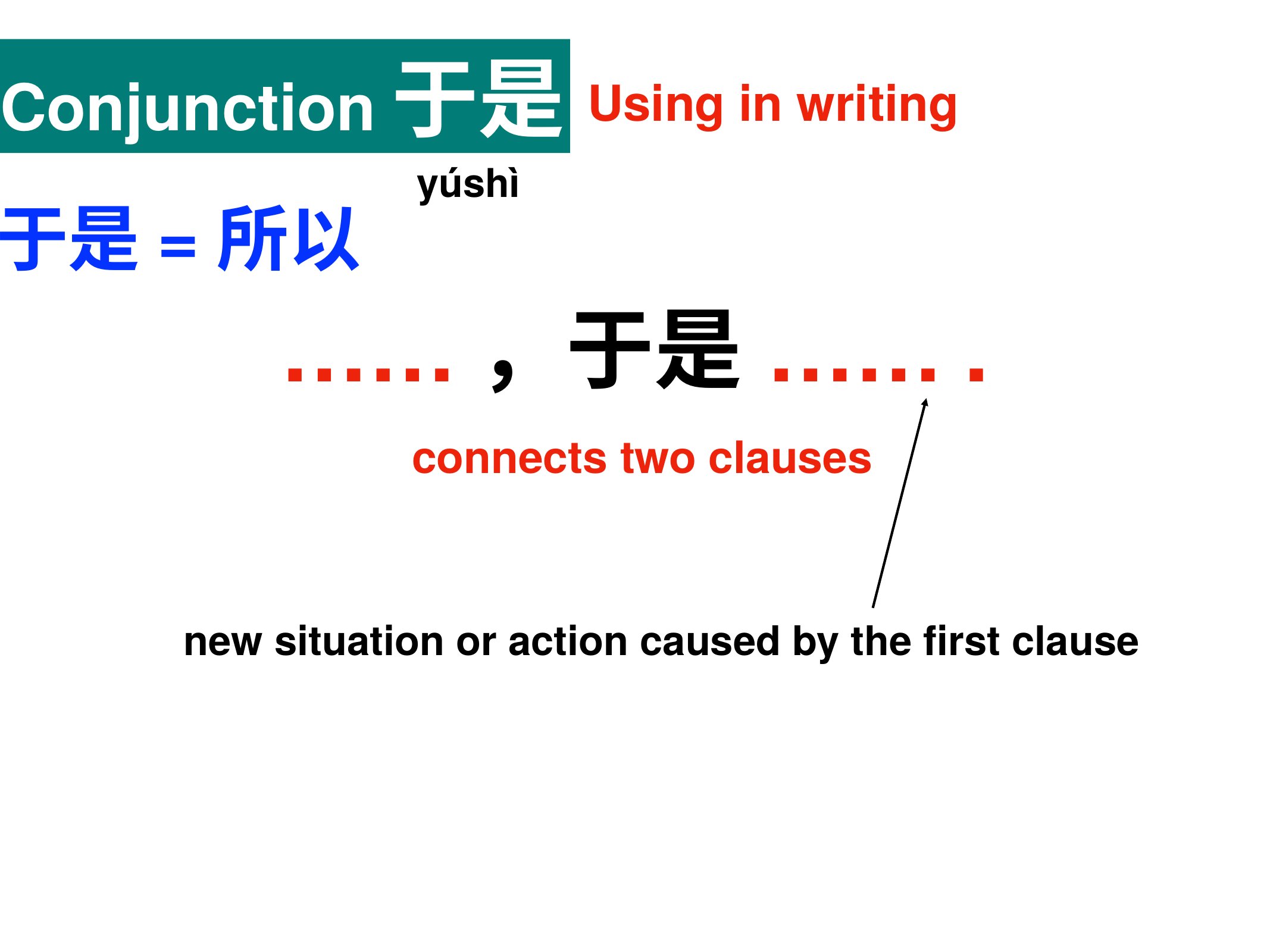

Conjunction于是
yúshì
Using in writing
于是=所以
……，于是 …….

connects two clauses
new situation or action caused by the first clause